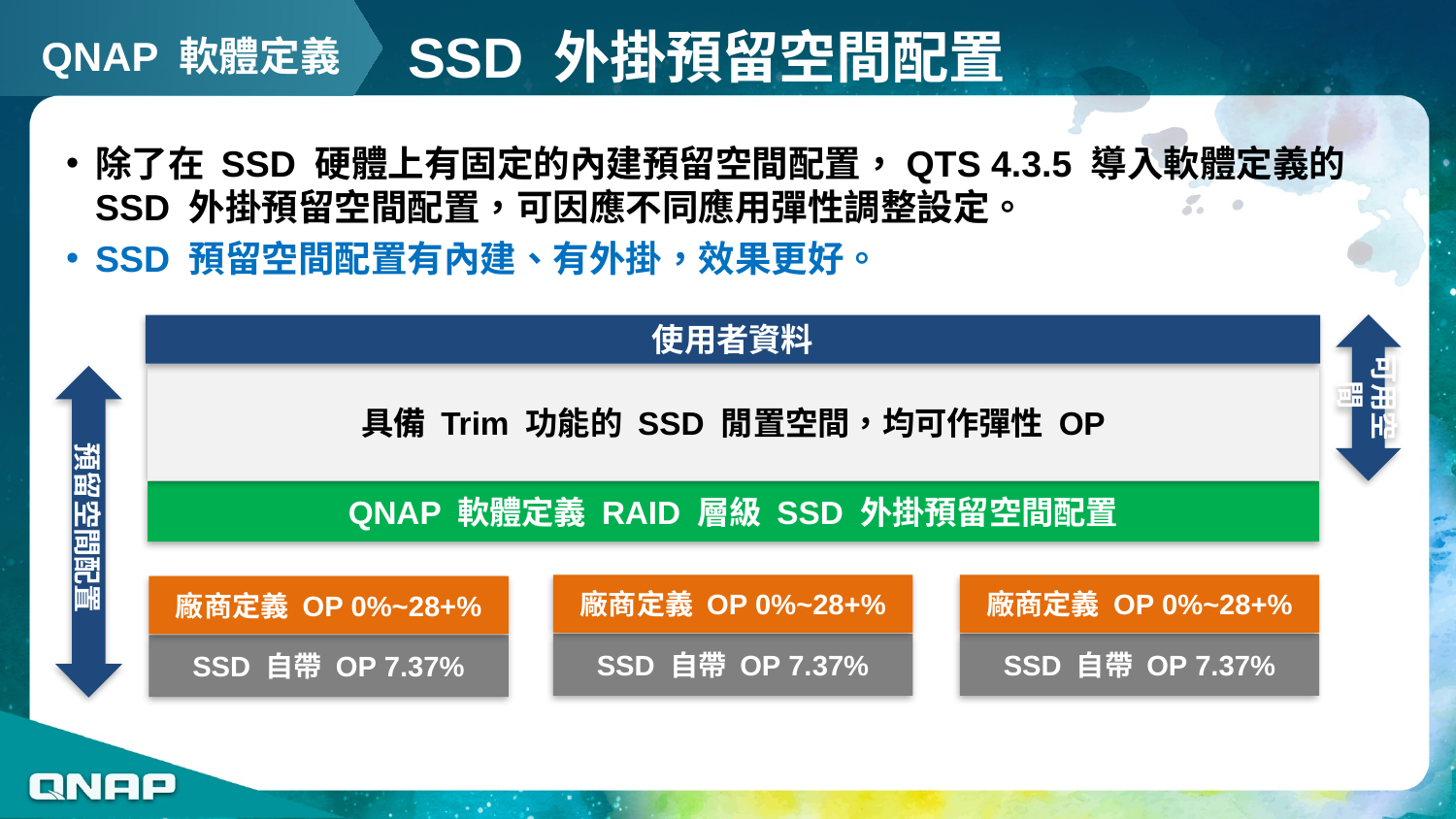

QNAP 軟體定義
# SSD 外掛預留空間配置
除了在 SSD 硬體上有固定的內建預留空間配置，QTS 4.3.5 導入軟體定義的 SSD 外掛預留空間配置，可因應不同應用彈性調整設定。
SSD 預留空間配置有內建、有外掛，效果更好。

可用空間
使用者資料
具備 Trim 功能的 SSD 閒置空間，均可作彈性 OP
預留空間配置
QNAP 軟體定義 RAID 層級 SSD 外掛預留空間配置

廠商定義 OP 0%~28+%
廠商定義 OP 0%~28+%
廠商定義 OP 0%~28+%
SSD 自帶 OP 7.37%
SSD 自帶 OP 7.37%
SSD 自帶 OP 7.37%